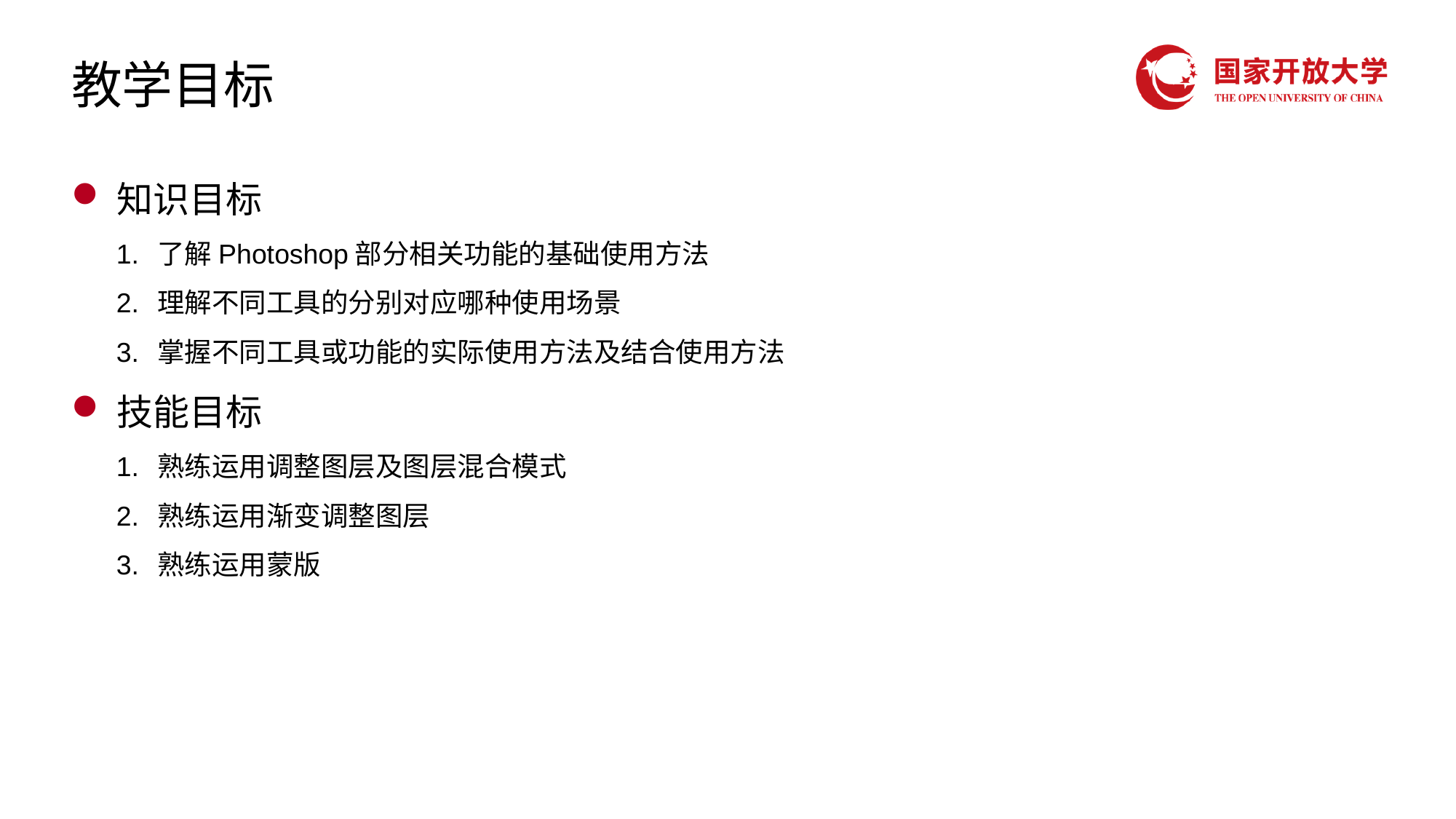

# 教学目标
知识目标
了解Photoshop部分相关功能的基础使用方法
理解不同工具的分别对应哪种使用场景
掌握不同工具或功能的实际使用方法及结合使用方法
技能目标
熟练运用调整图层及图层混合模式
熟练运用渐变调整图层
熟练运用蒙版